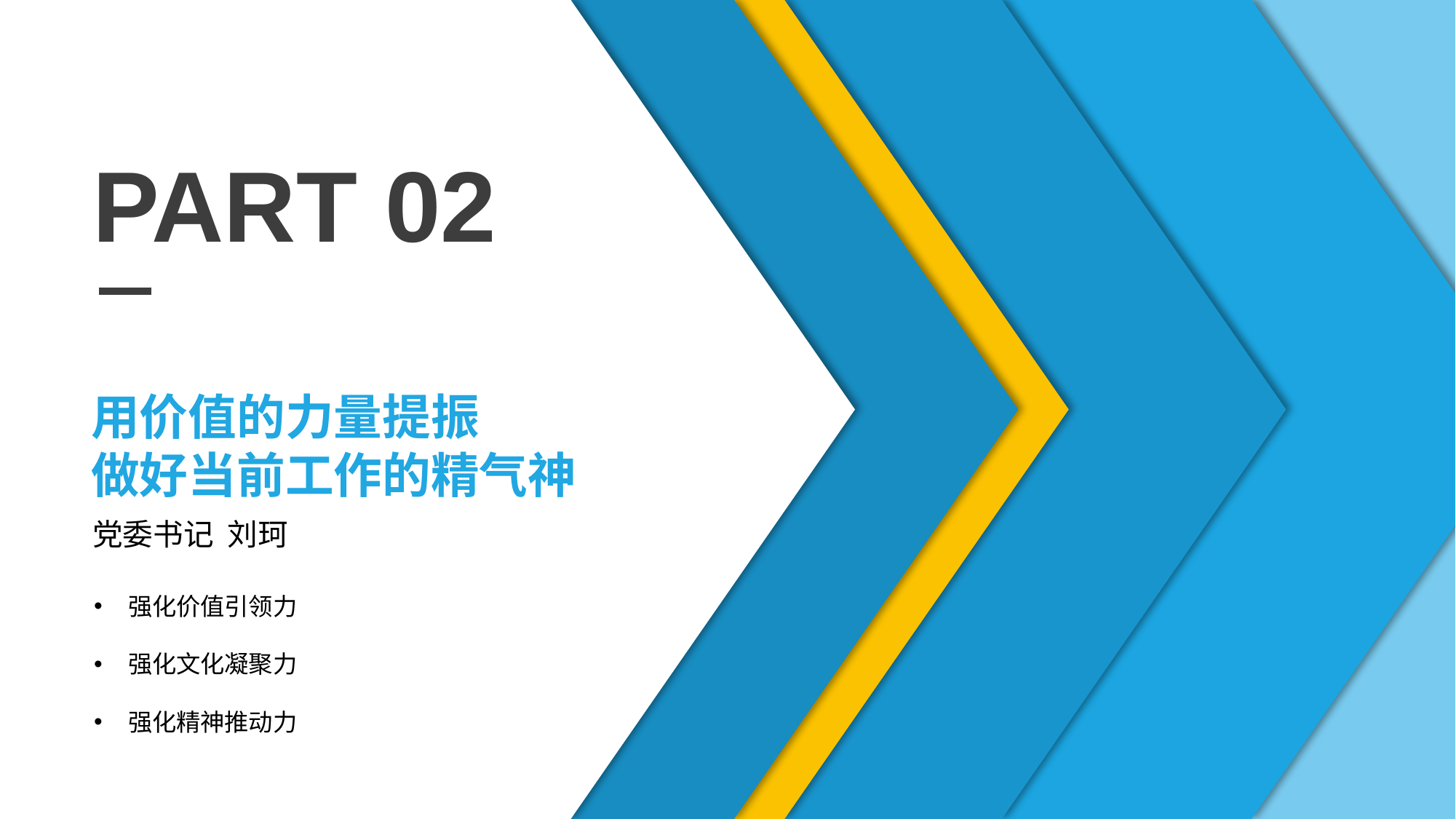

PART 02
用价值的力量提振
做好当前工作的精气神
党委书记  刘珂
强化价值引领力
强化文化凝聚力
强化精神推动力